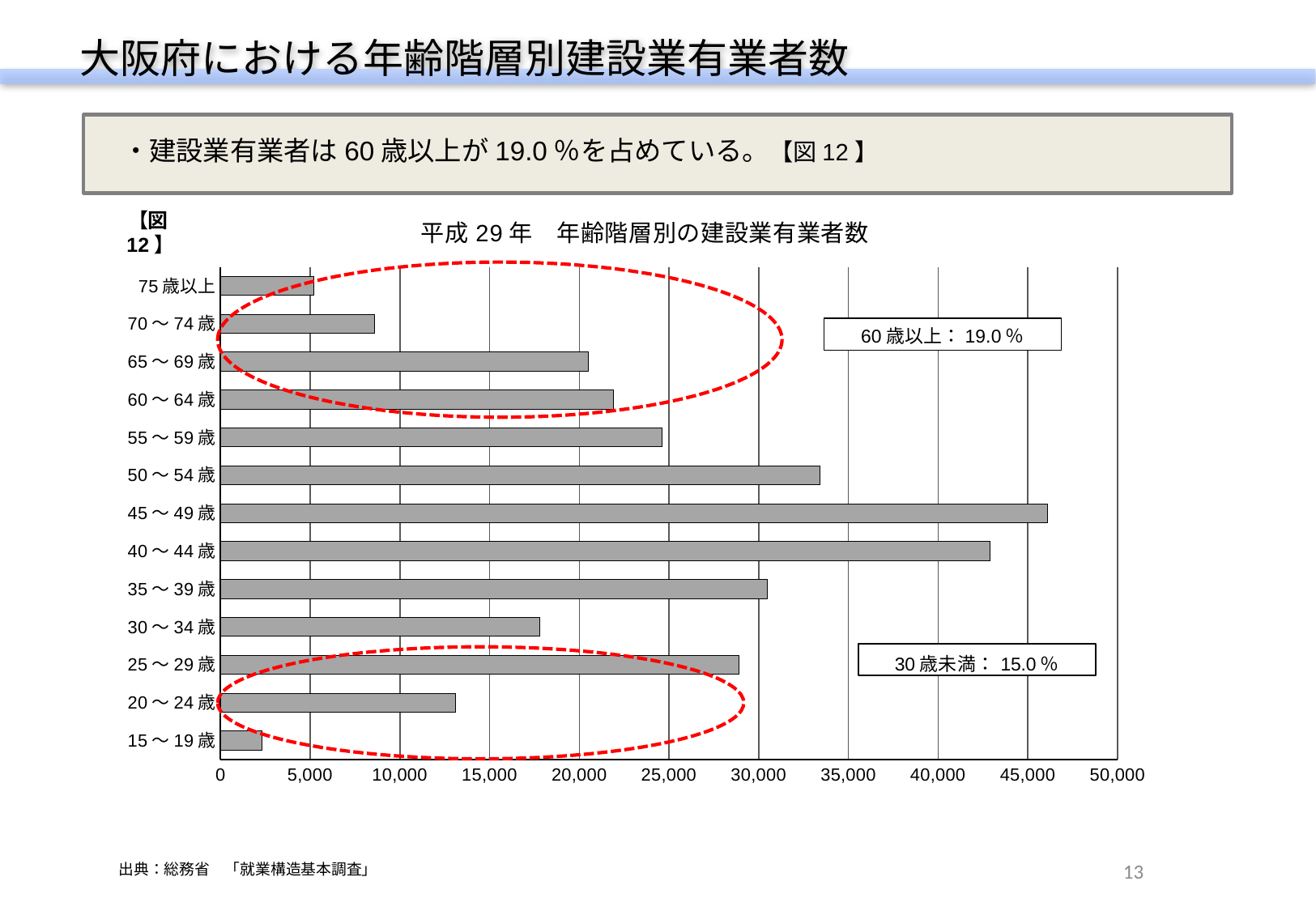

大阪府における年齢階層別建設業有業者数
　・建設業有業者は60歳以上が19.0％を占めている。【図12】

### Chart: 平成29年　年齢階層別の建設業有業者数

| Category |  |
|---|---|
| 15～19歳 | 2300.0 |
| 20～24歳 | 13100.0 |
| 25～29歳 | 28900.0 |
| 30～34歳 | 17800.0 |
| 35～39歳 | 30500.0 |
| 40～44歳 | 42900.0 |
| 45～49歳 | 46100.0 |
| 50～54歳 | 33400.0 |
| 55～59歳 | 24600.0 |
| 60～64歳 | 21900.0 |
| 65～69歳 | 20500.0 |
| 70～74歳 | 8600.0 |
| 75歳以上 | 5200.0 |
【図12】

60歳以上：19.0％

   出典：総務省　「就業構造基本調査」
13